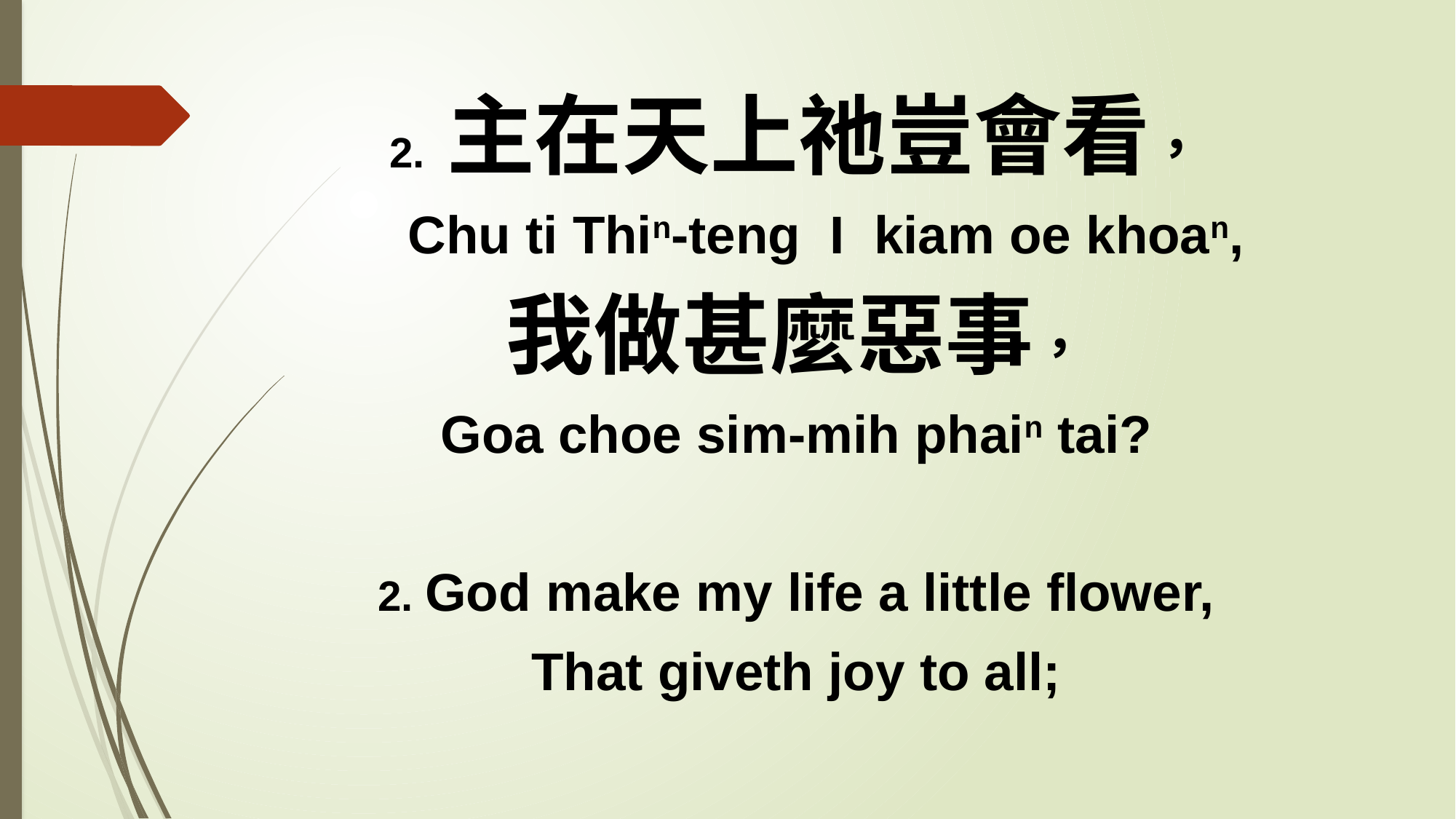

2. 主在天上祂豈會看，
    Chu ti Thin-teng  I  kiam oe khoan,
我做甚麼惡事，
Goa choe sim-mih phain tai?

2. God make my life a little flower,
That giveth joy to all;